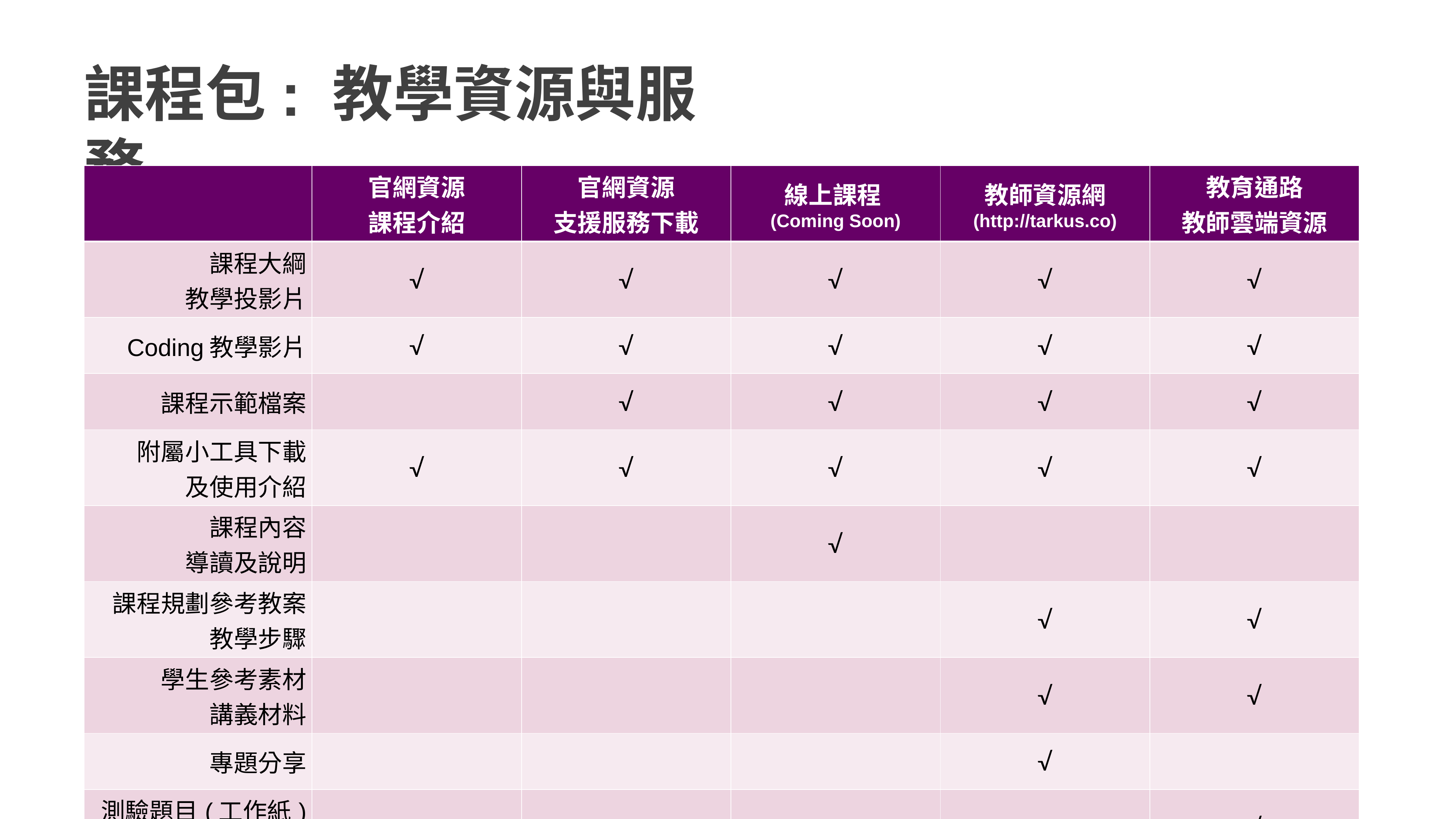

# 課程包: 教學資源與服務
|  | 官網資源 課程介紹 | 官網資源 支援服務下載 | 線上課程 (Coming Soon) | 教師資源網 (http://tarkus.co) | 教育通路 教師雲端資源 |
| --- | --- | --- | --- | --- | --- |
| 課程大綱 教學投影片 | √ | √ | √ | √ | √ |
| Coding教學影片 | √ | √ | √ | √ | √ |
| 課程示範檔案 |  | √ | √ | √ | √ |
| 附屬小工具下載 及使用介紹 | √ | √ | √ | √ | √ |
| 課程內容 導讀及說明 |  |  | √ |  |  |
| 課程規劃參考教案 教學步驟 |  |  |  | √ | √ |
| 學生參考素材 講義材料 |  |  |  | √ | √ |
| 專題分享 |  |  |  | √ |  |
| 測驗題目(工作紙) 及解答示範檔案 |  |  |  |  | √ |